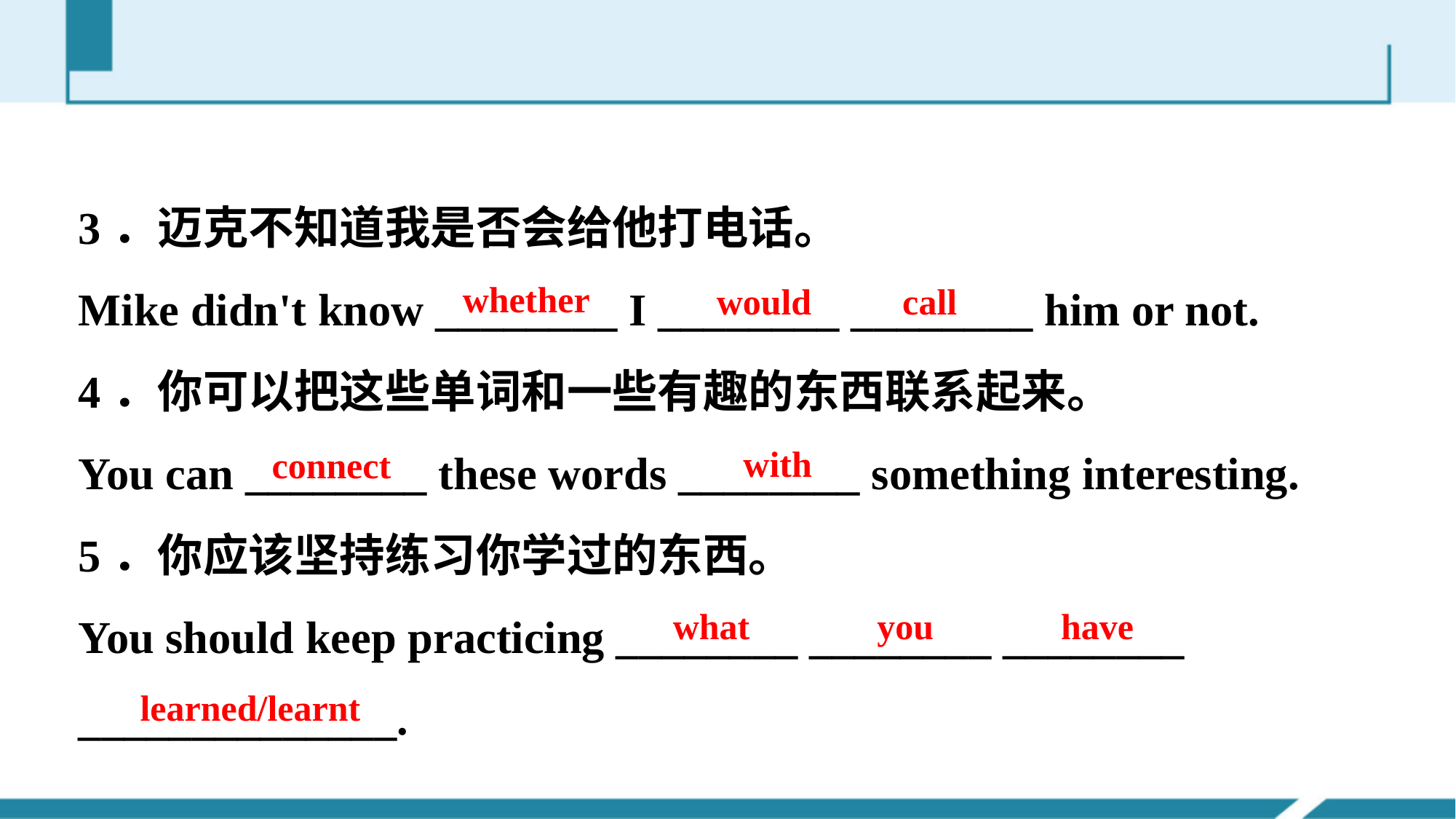

3．迈克不知道我是否会给他打电话。
Mike didn't know ________ I ________ ________ him or not.
4．你可以把这些单词和一些有趣的东西联系起来。
You can ________ these words ________ something interesting.
5．你应该坚持练习你学过的东西。
You should keep practicing ________ ________ ________ ______________.
whether
would          call
with
connect
what              you              have
learned/learnt